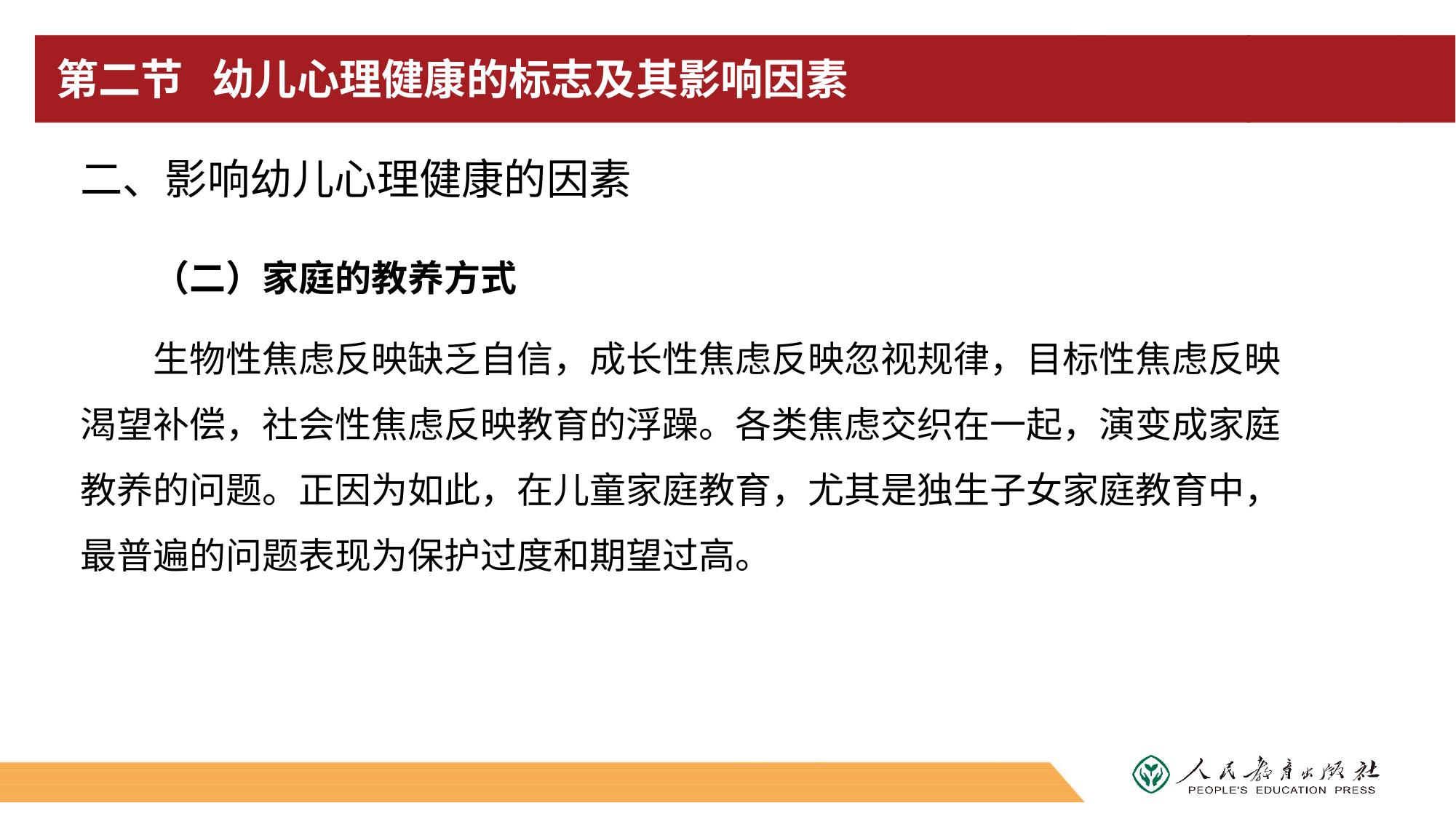

# 第二节   幼儿心理健康的标志及其影响因素
二、影响幼儿心理健康的因素
（二）家庭的教养方式
生物性焦虑反映缺乏自信，成长性焦虑反映忽视规律，目标性焦虑反映渴望补偿，社会性焦虑反映教育的浮躁。各类焦虑交织在一起，演变成家庭教养的问题。正因为如此，在儿童家庭教育，尤其是独生子女家庭教育中，最普遍的问题表现为保护过度和期望过高。